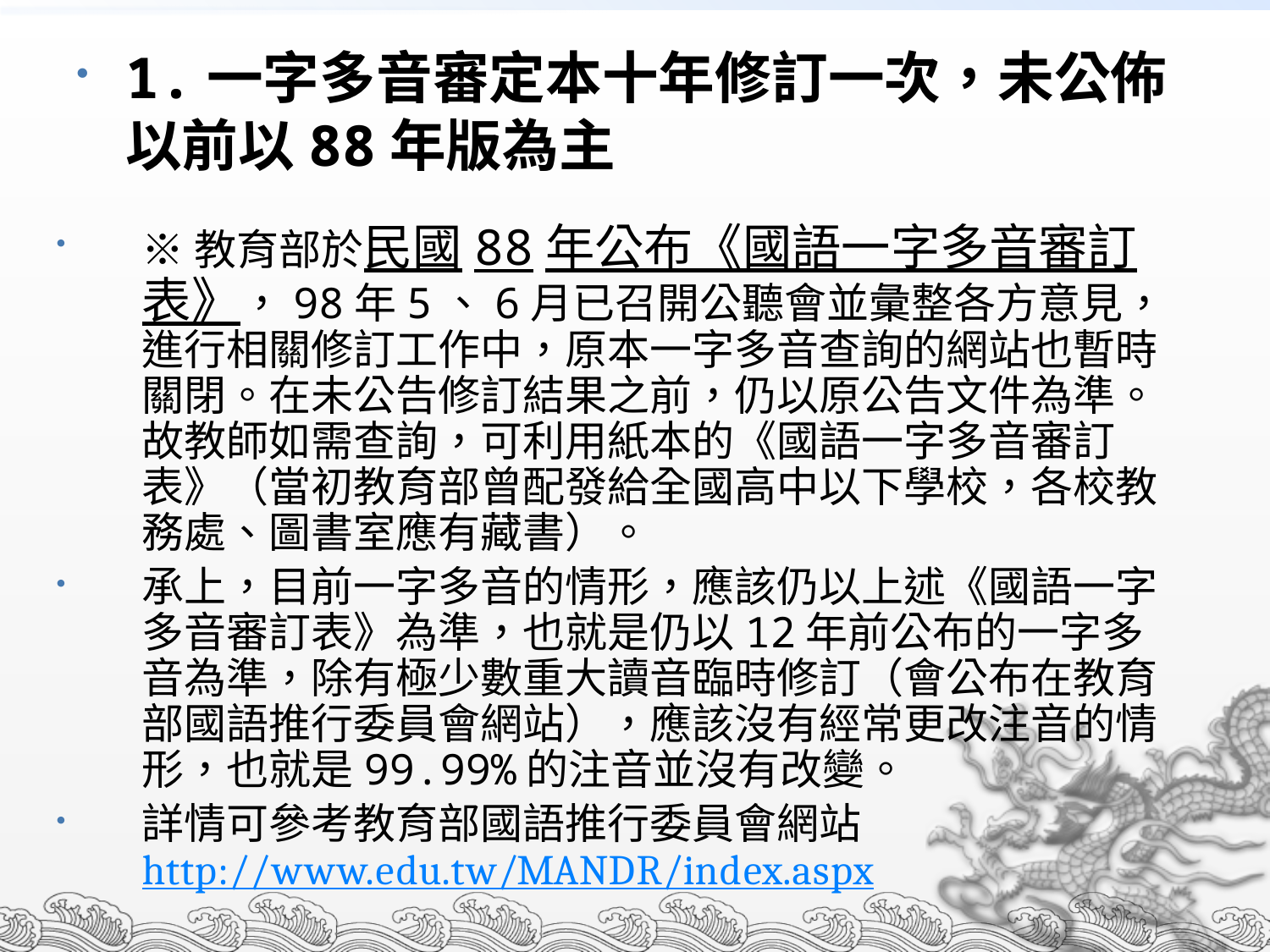

1.一字多音審定本十年修訂一次，未公佈以前以88年版為主

※教育部於民國88年公布《國語一字多音審訂表》，98年5、6月已召開公聽會並彙整各方意見，進行相關修訂工作中，原本一字多音查詢的網站也暫時關閉。在未公告修訂結果之前，仍以原公告文件為準。故教師如需查詢，可利用紙本的《國語一字多音審訂表》（當初教育部曾配發給全國高中以下學校，各校教務處、圖書室應有藏書）。
承上，目前一字多音的情形，應該仍以上述《國語一字多音審訂表》為準，也就是仍以12年前公布的一字多音為準，除有極少數重大讀音臨時修訂（會公布在教育部國語推行委員會網站），應該沒有經常更改注音的情形，也就是99.99%的注音並沒有改變。
詳情可參考教育部國語推行委員會網站
http://www.edu.tw/MANDR/index.aspx